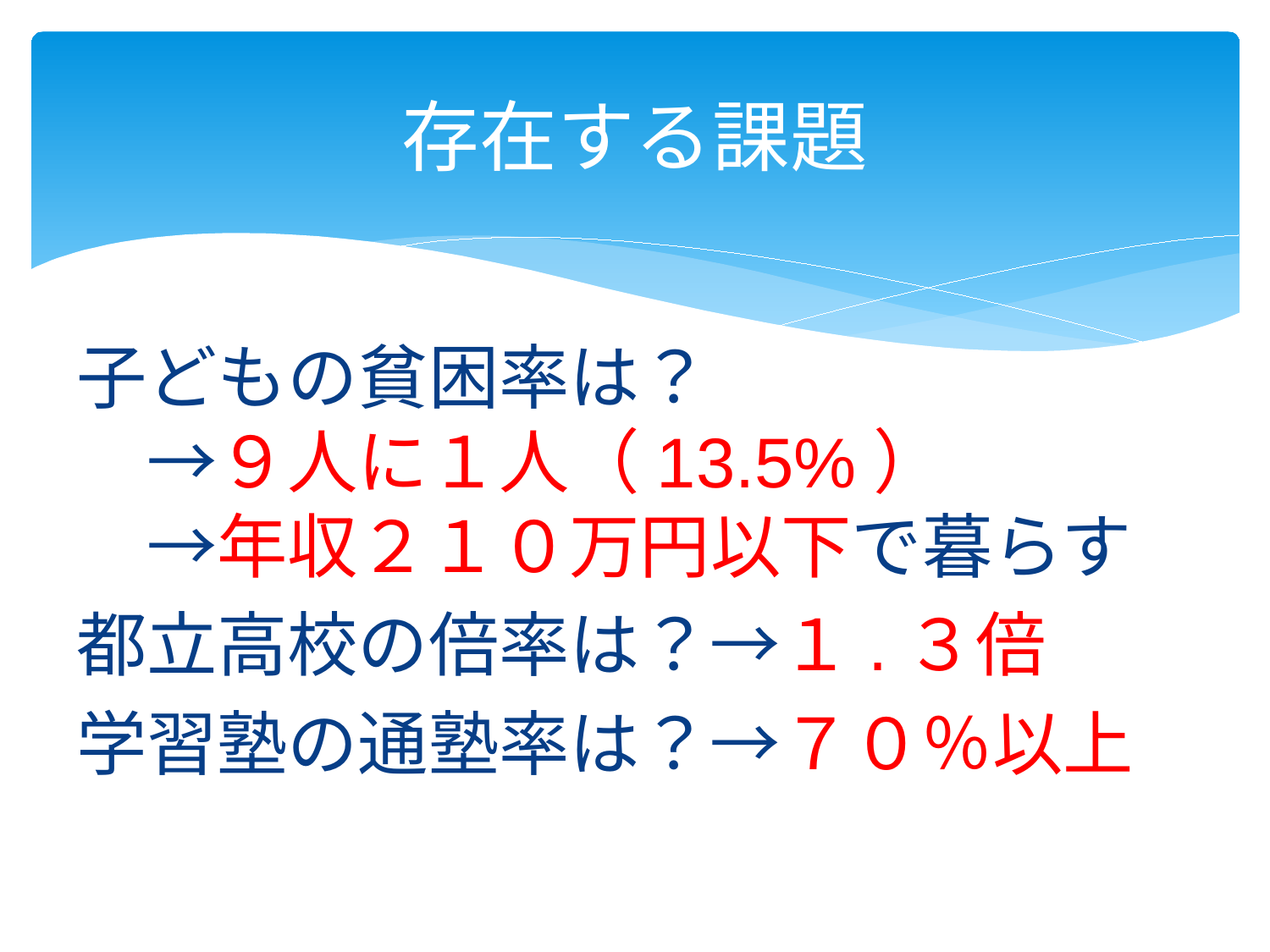

# 存在する課題
子どもの貧困率は？
　→９人に１人（13.5%）
　→年収２１０万円以下で暮らす
都立高校の倍率は？→１.３倍
学習塾の通塾率は？→７０％以上